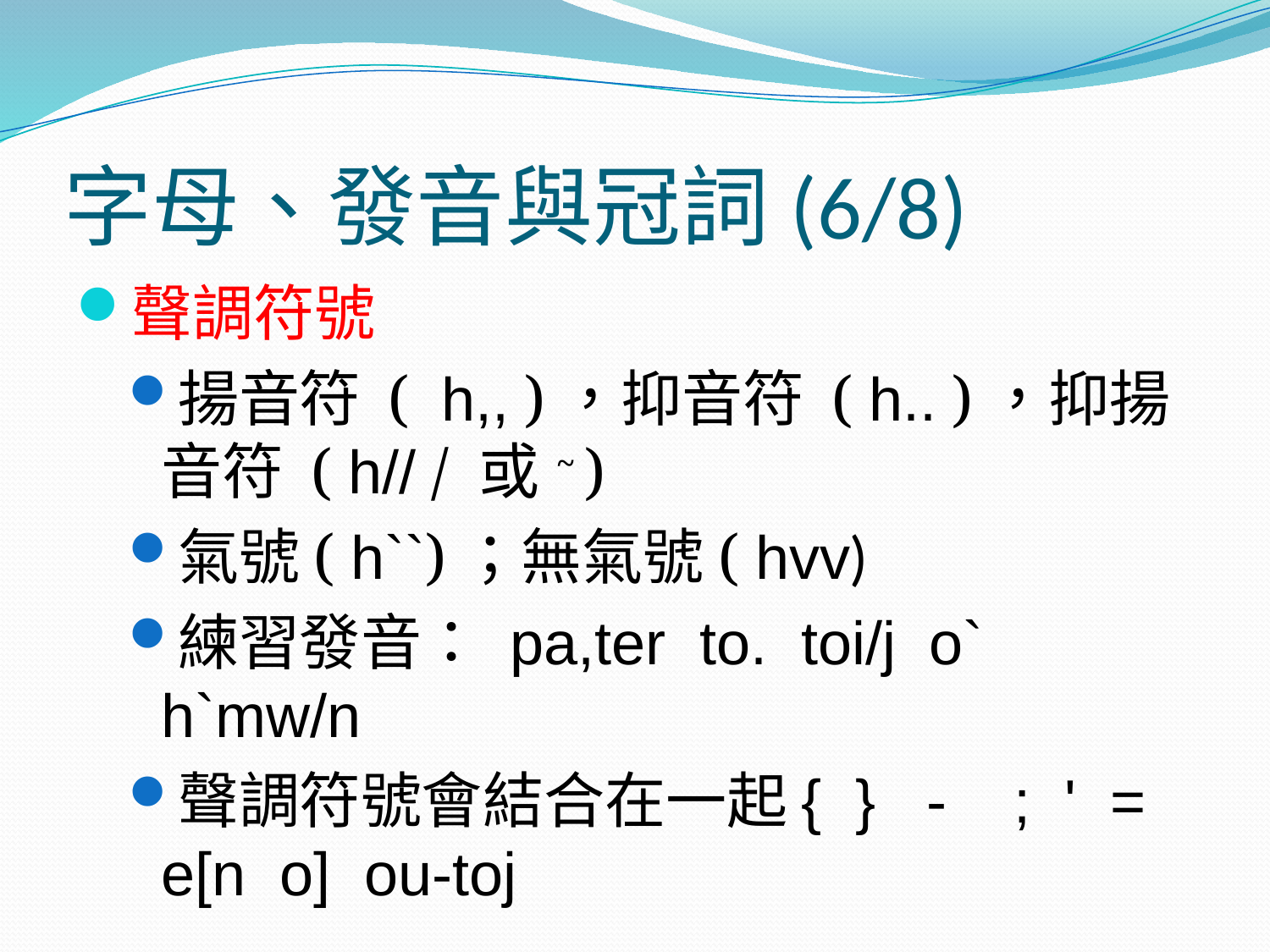

# 字母、發音與冠詞(6/8)
聲調符號
揚音符 (  h,, )，抑音符 ( h.. )，抑揚音符 ( h// / 或 ~ )
氣號( h``)；無氣號( hvv)
練習發音： pa,ter  to.  toi/j  o` h`mw/n
聲調符號會結合在一起{  }   -    ;  '  =  e[n  o]  ou-toj